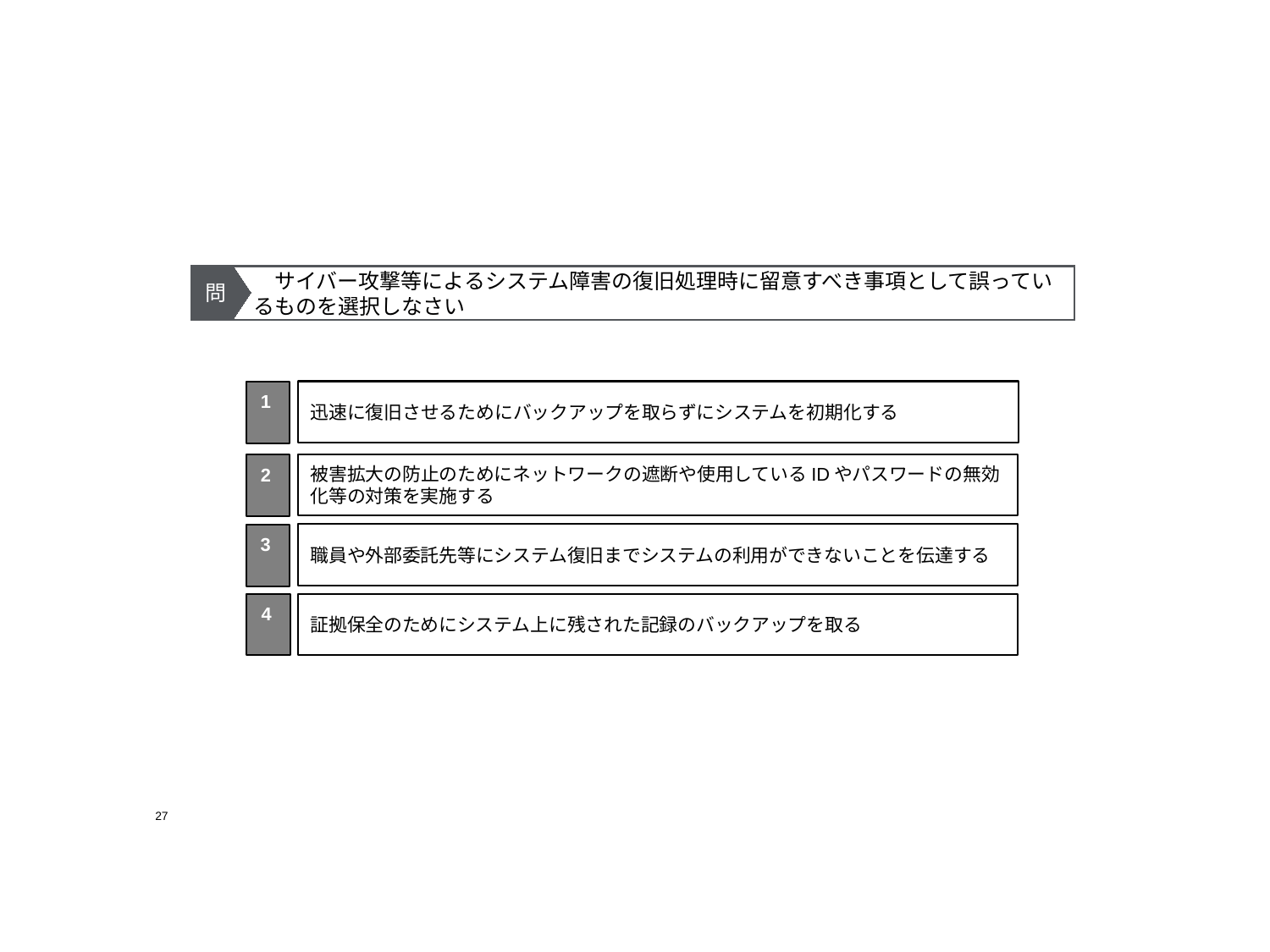

問
　サイバー攻撃等によるシステム障害の復旧処理時に留意すべき事項として誤っているものを選択しなさい
迅速に復旧させるためにバックアップを取らずにシステムを初期化する
1
被害拡大の防止のためにネットワークの遮断や使用しているIDやパスワードの無効化等の対策を実施する
2
職員や外部委託先等にシステム復旧までシステムの利用ができないことを伝達する
3
4
証拠保全のためにシステム上に残された記録のバックアップを取る
27